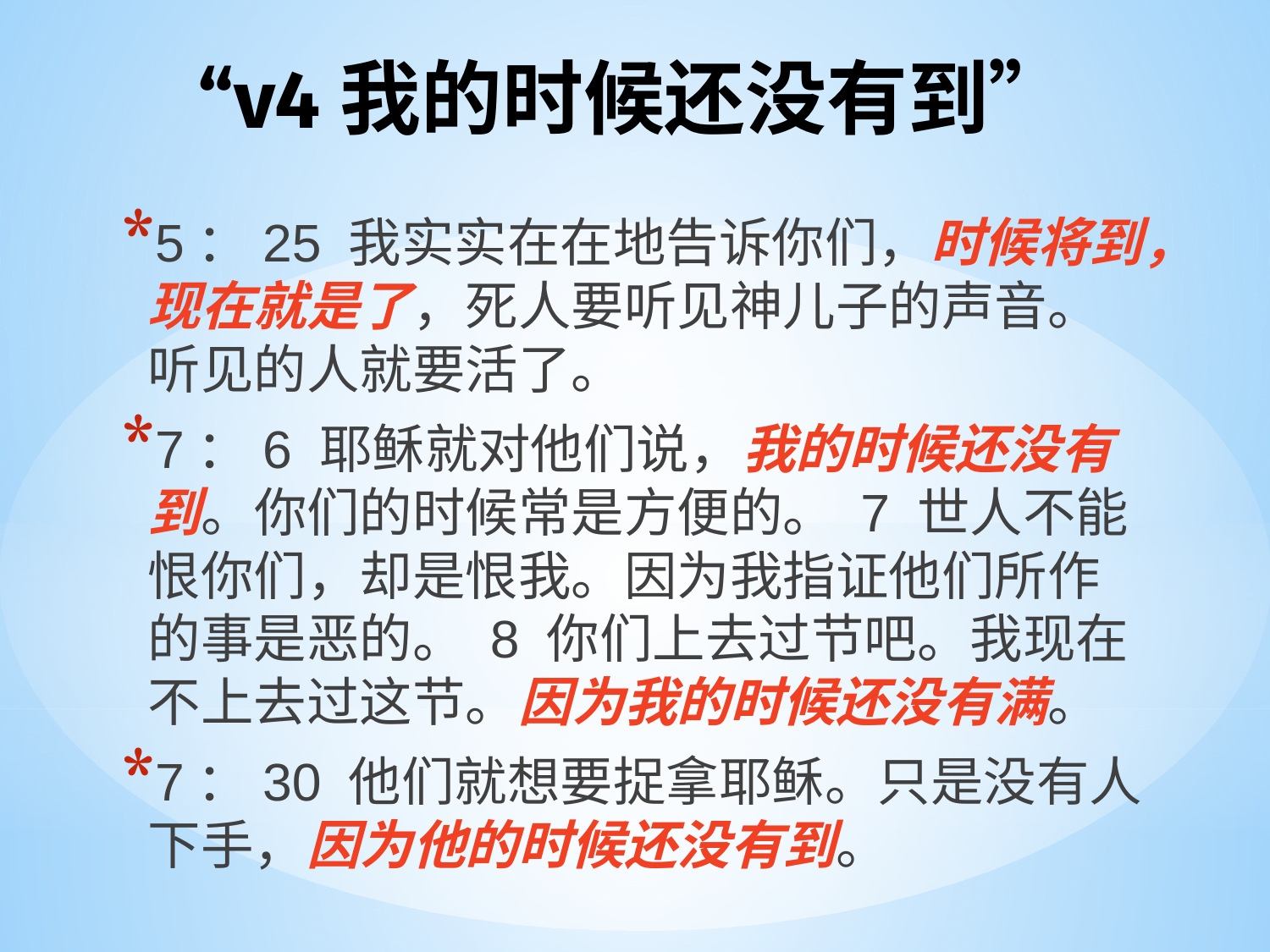

# “v4我的时候还没有到”
5：25 我实实在在地告诉你们，时候将到，现在就是了，死人要听见神儿子的声音。听见的人就要活了。
7：6 耶稣就对他们说，我的时候还没有到。你们的时候常是方便的。 7 世人不能恨你们，却是恨我。因为我指证他们所作的事是恶的。 8 你们上去过节吧。我现在不上去过这节。因为我的时候还没有满。
7：30 他们就想要捉拿耶稣。只是没有人下手，因为他的时候还没有到。